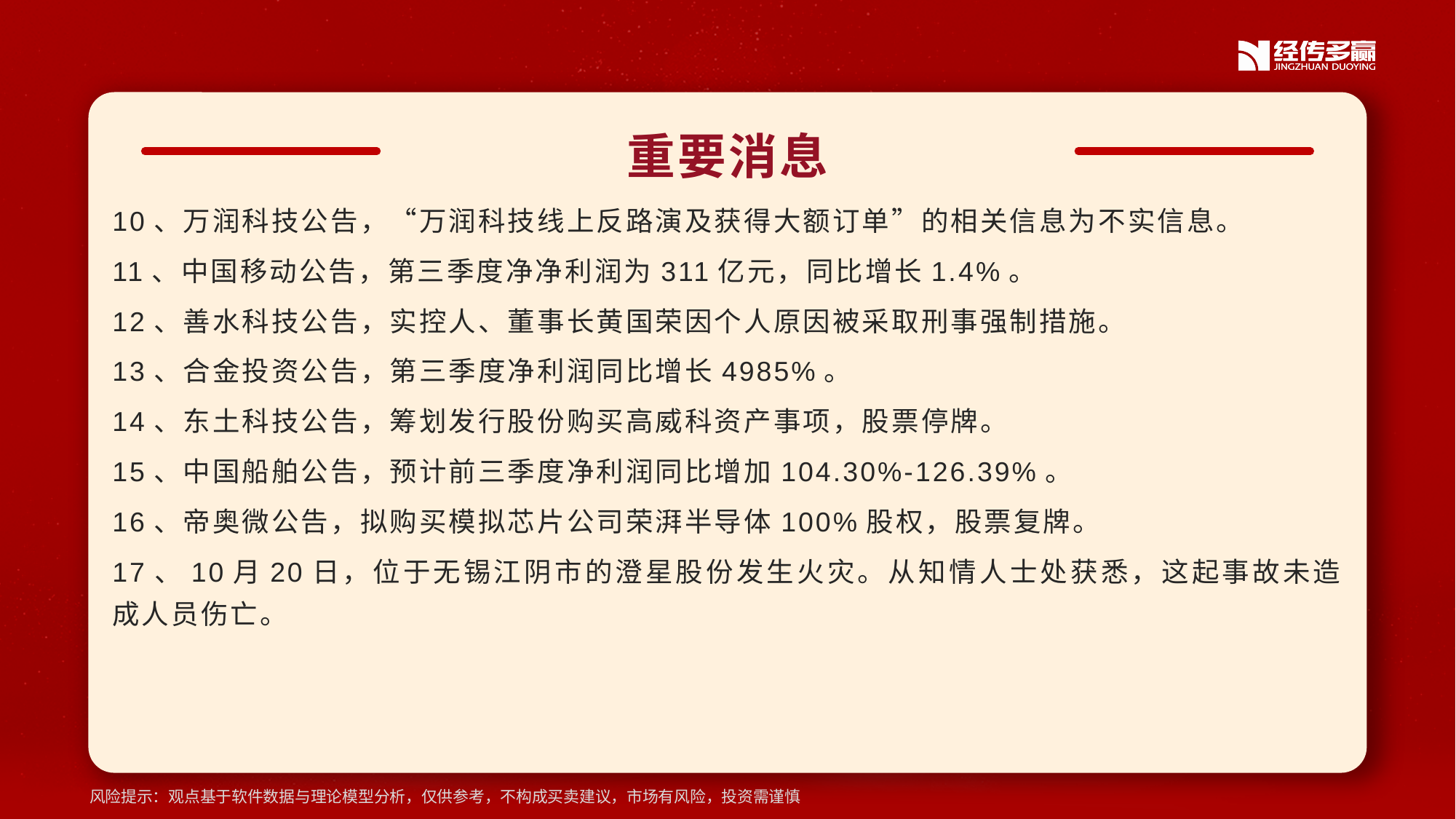

重要消息
10、万润科技公告，“万润科技线上反路演及获得大额订单”的相关信息为不实信息。
11、中国移动公告，第三季度净净利润为311亿元，同比增长1.4%。
12、善水科技公告，实控人、董事长黄国荣因个人原因被采取刑事强制措施。
13、合金投资公告，第三季度净利润同比增长4985%。
14、东土科技公告，筹划发行股份购买高威科资产事项，股票停牌。
15、中国船舶公告，预计前三季度净利润同比增加104.30%-126.39%。
16、帝奥微公告，拟购买模拟芯片公司荣湃半导体100%股权，股票复牌。
17、10月20日，位于无锡江阴市的澄星股份发生火灾。从知情人士处获悉，这起事故未造成人员伤亡。